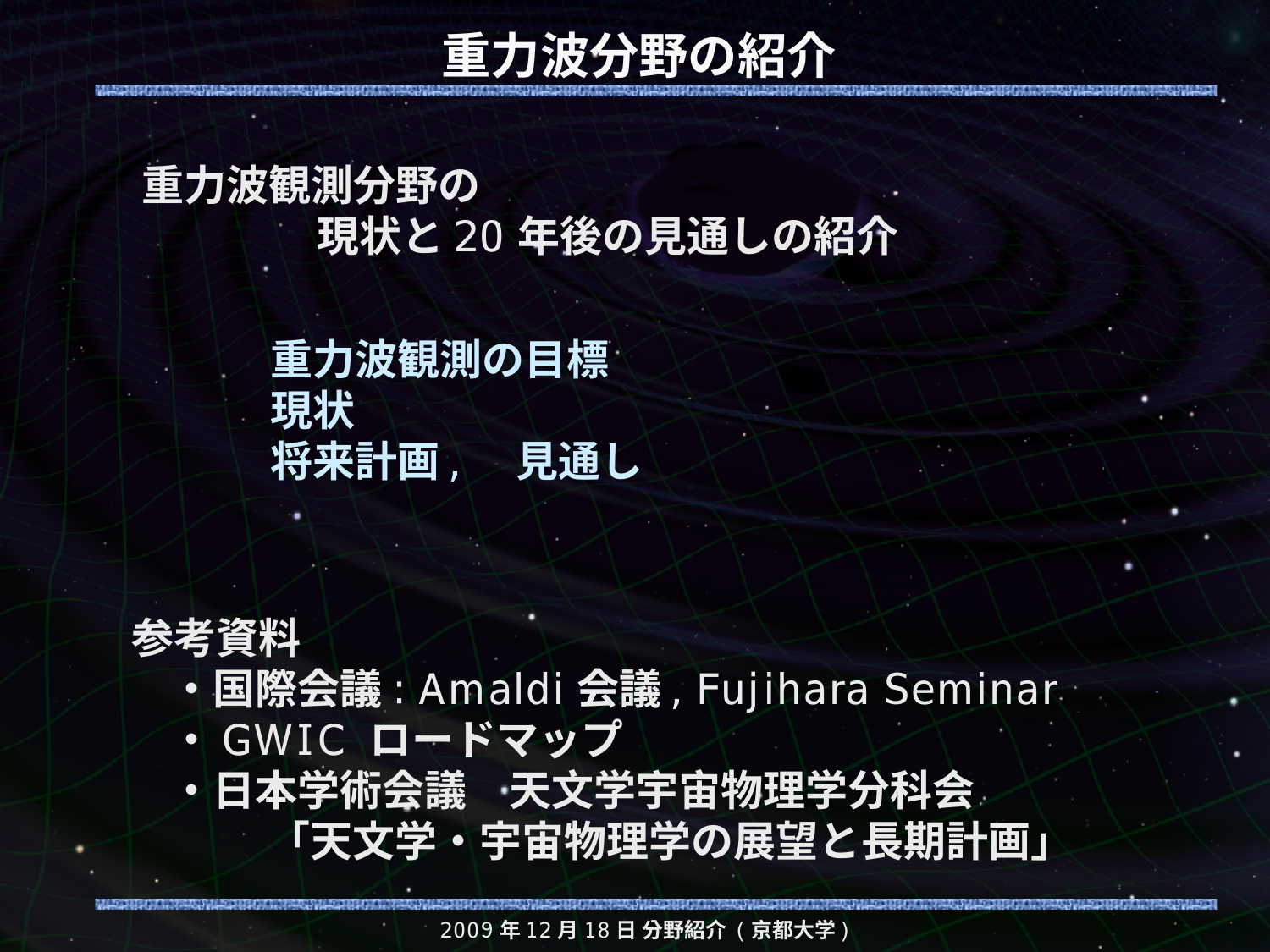

# 重力波分野の紹介
重力波観測分野の
  　　　  現状と20年後の見通しの紹介
重力波観測の目標
現状
将来計画,　見通し
参考資料
   ・国際会議: Amaldi会議, Fujihara Seminar
   ・GWIC ロードマップ
   ・日本学術会議　天文学宇宙物理学分科会
　　　 「天文学・宇宙物理学の展望と長期計画」
2009年12月18日 分野紹介 (京都大学)